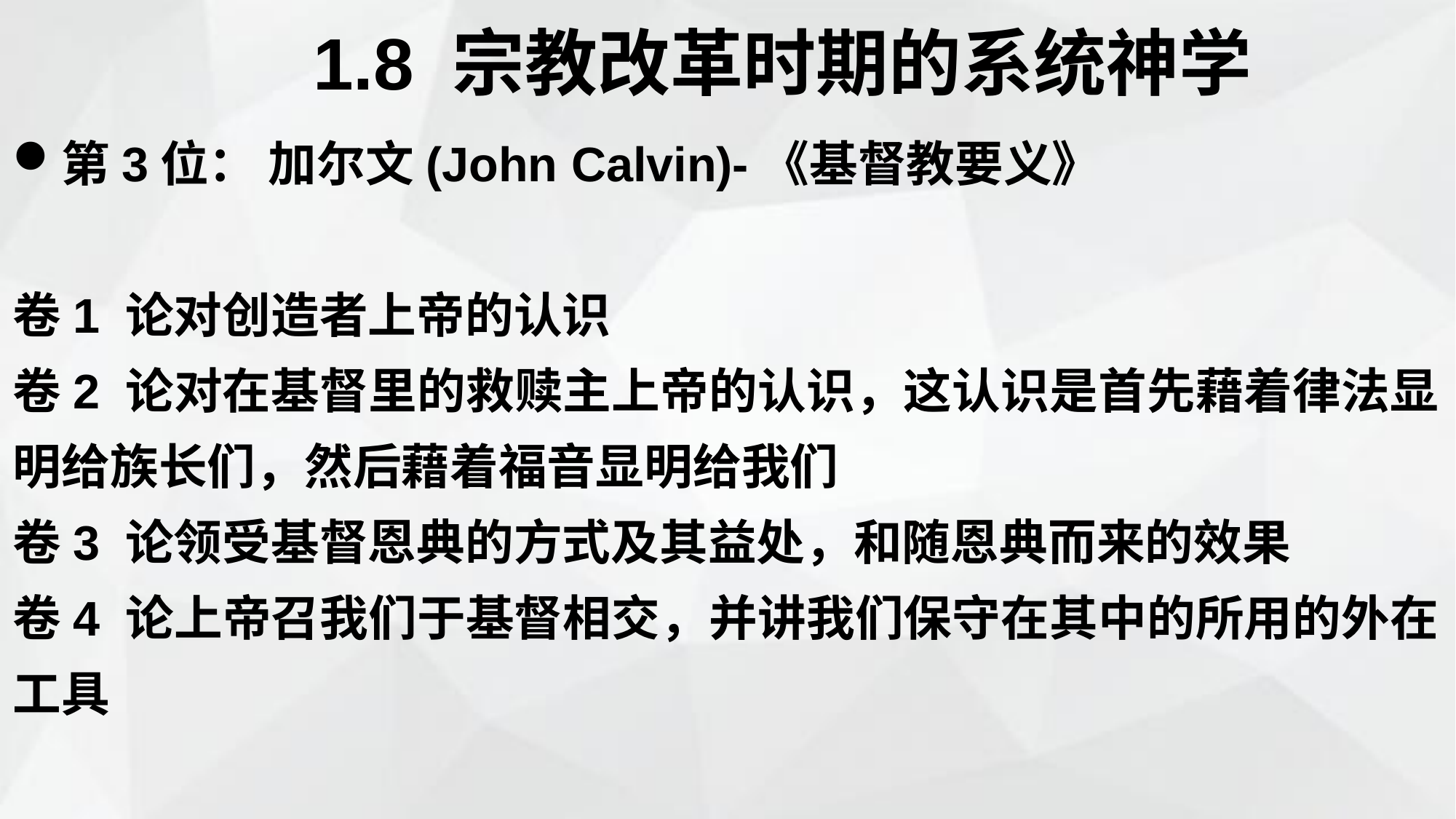

1.8 宗教改革时期的系统神学
第3位： 加尔文(John Calvin)-《基督教要义》

卷1 论对创造者上帝的认识
卷2 论对在基督里的救赎主上帝的认识，这认识是首先藉着律法显明给族长们，然后藉着福音显明给我们
卷3 论领受基督恩典的方式及其益处，和随恩典而来的效果
卷4 论上帝召我们于基督相交，并讲我们保守在其中的所用的外在工具

20